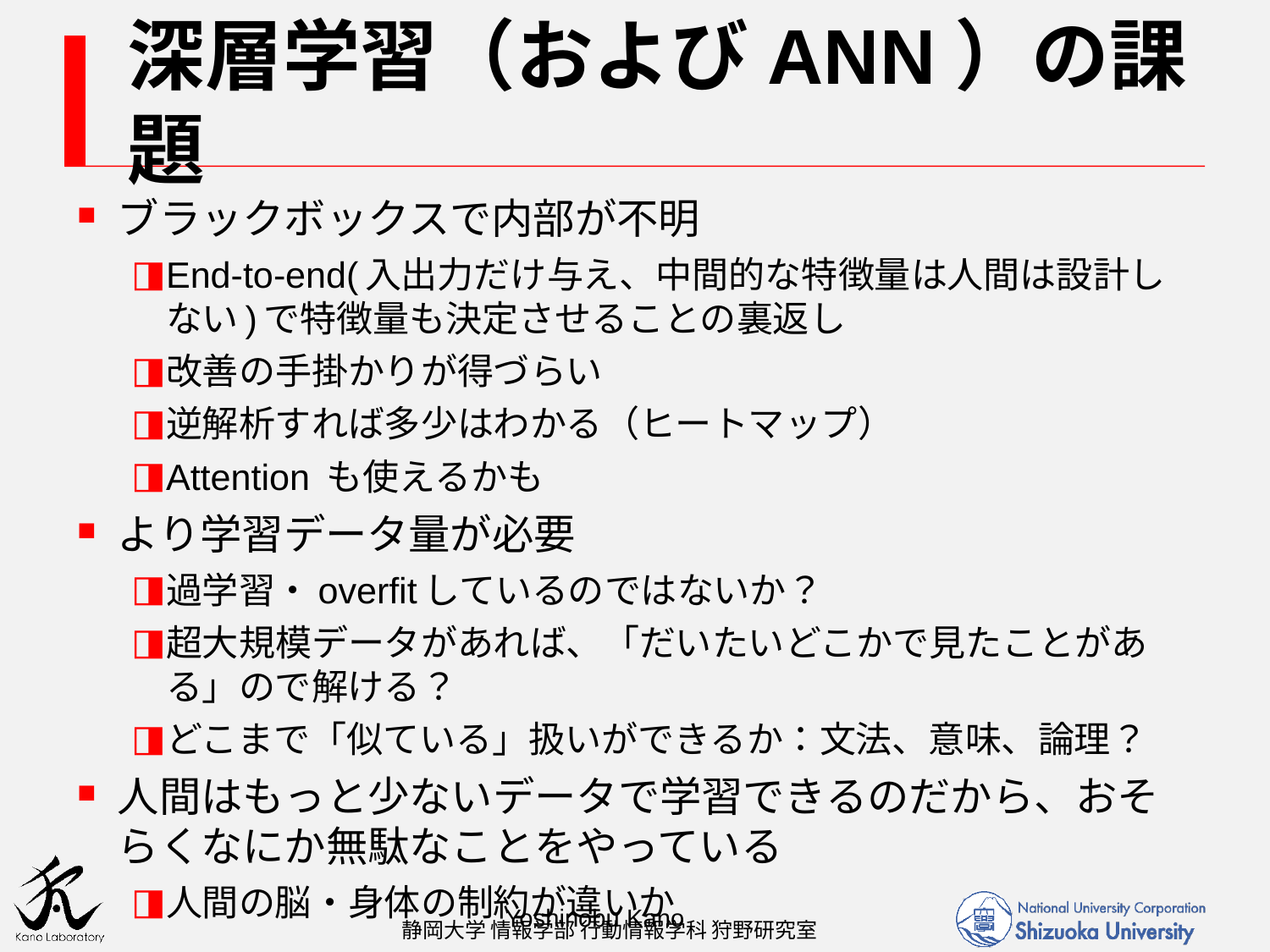

Yoshinobu Kano
# 深層学習（およびANN）の課題
ブラックボックスで内部が不明
End-to-end(入出力だけ与え、中間的な特徴量は人間は設計しない)で特徴量も決定させることの裏返し
改善の手掛かりが得づらい
逆解析すれば多少はわかる（ヒートマップ）
Attention も使えるかも
より学習データ量が必要
過学習・overfitしているのではないか？
超大規模データがあれば、「だいたいどこかで見たことがある」ので解ける？
どこまで「似ている」扱いができるか：文法、意味、論理？
人間はもっと少ないデータで学習できるのだから、おそらくなにか無駄なことをやっている
人間の脳・身体の制約が違いか